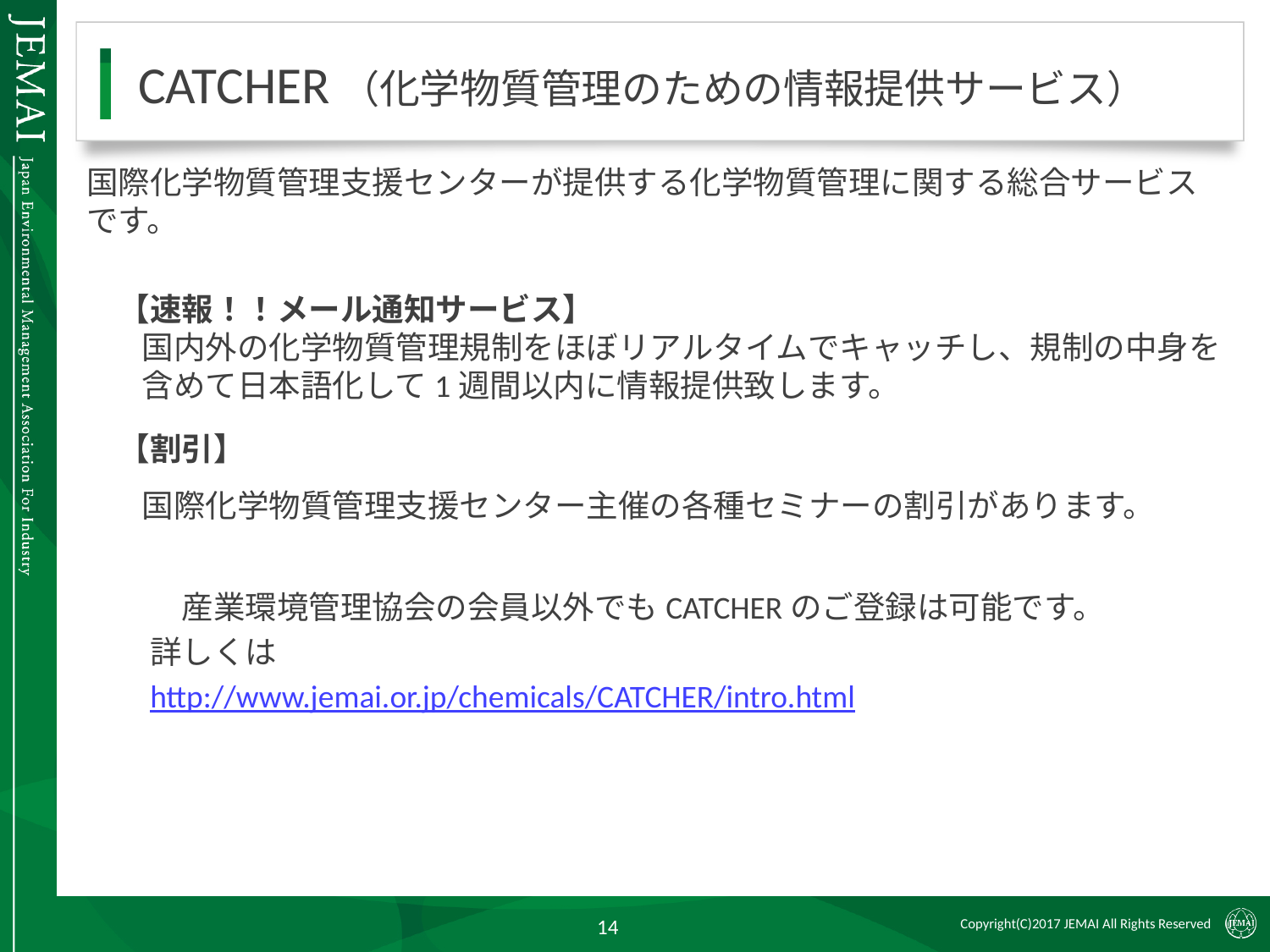

# CATCHER（化学物質管理のための情報提供サービス）
国際化学物質管理支援センターが提供する化学物質管理に関する総合サービスです。

　【速報！！メール通知サービス】
国内外の化学物質管理規制をほぼリアルタイムでキャッチし、規制の中身を含めて日本語化して1週間以内に情報提供致します。
　【割引】
国際化学物質管理支援センター主催の各種セミナーの割引があります。

　　　産業環境管理協会の会員以外でもCATCHERのご登録は可能です。
詳しくは
http://www.jemai.or.jp/chemicals/CATCHER/intro.html

14